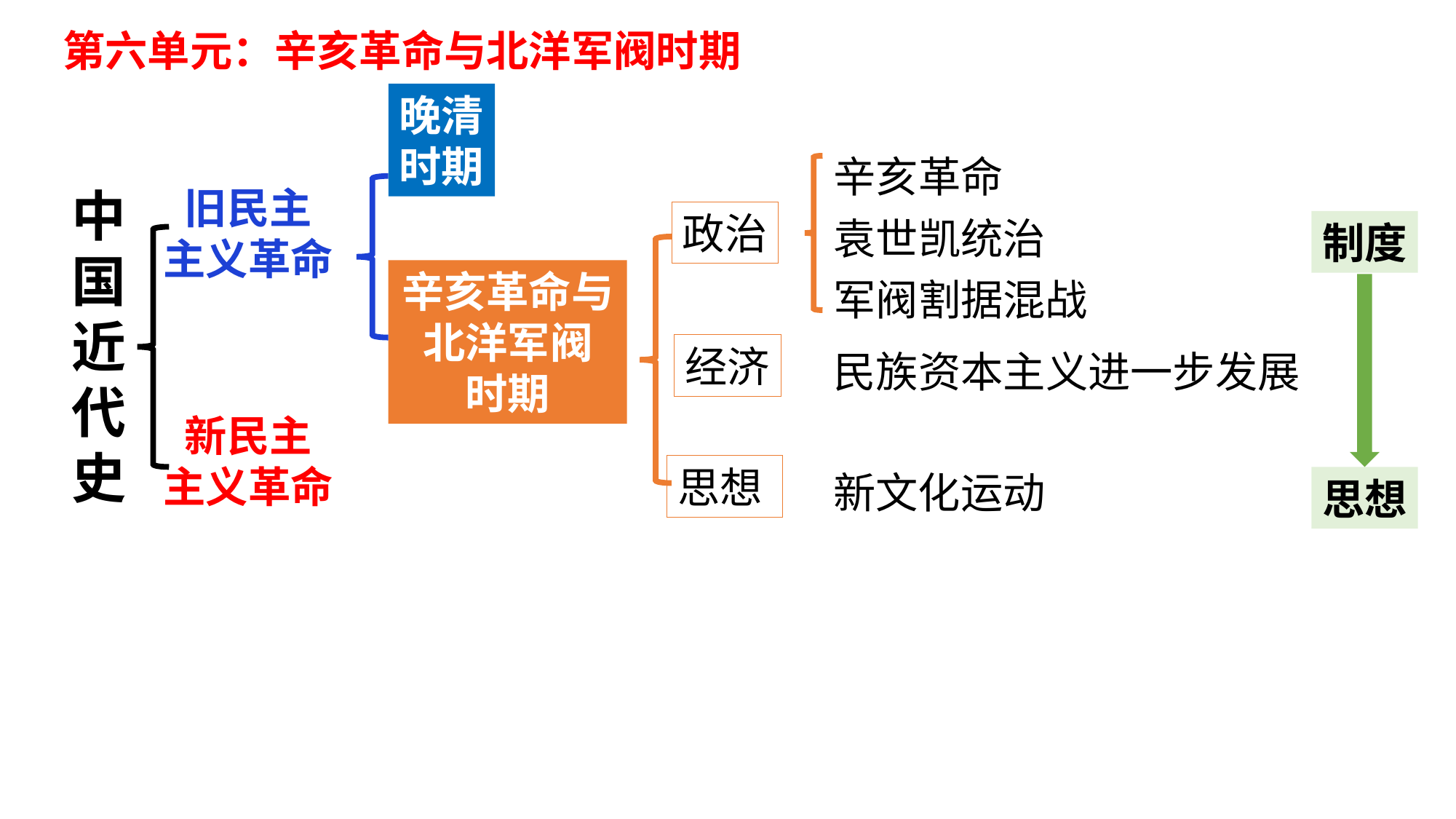

第六单元：辛亥革命与北洋军阀时期
晚清
时期
辛亥革命
袁世凯统治
军阀割据混战

中
国
近
代
史
旧民主
主义革命

政治
制度

辛亥革命与
北洋军阀
时期

民族资本主义进一步发展
经济
新民主
主义革命
新文化运动
思想
思想